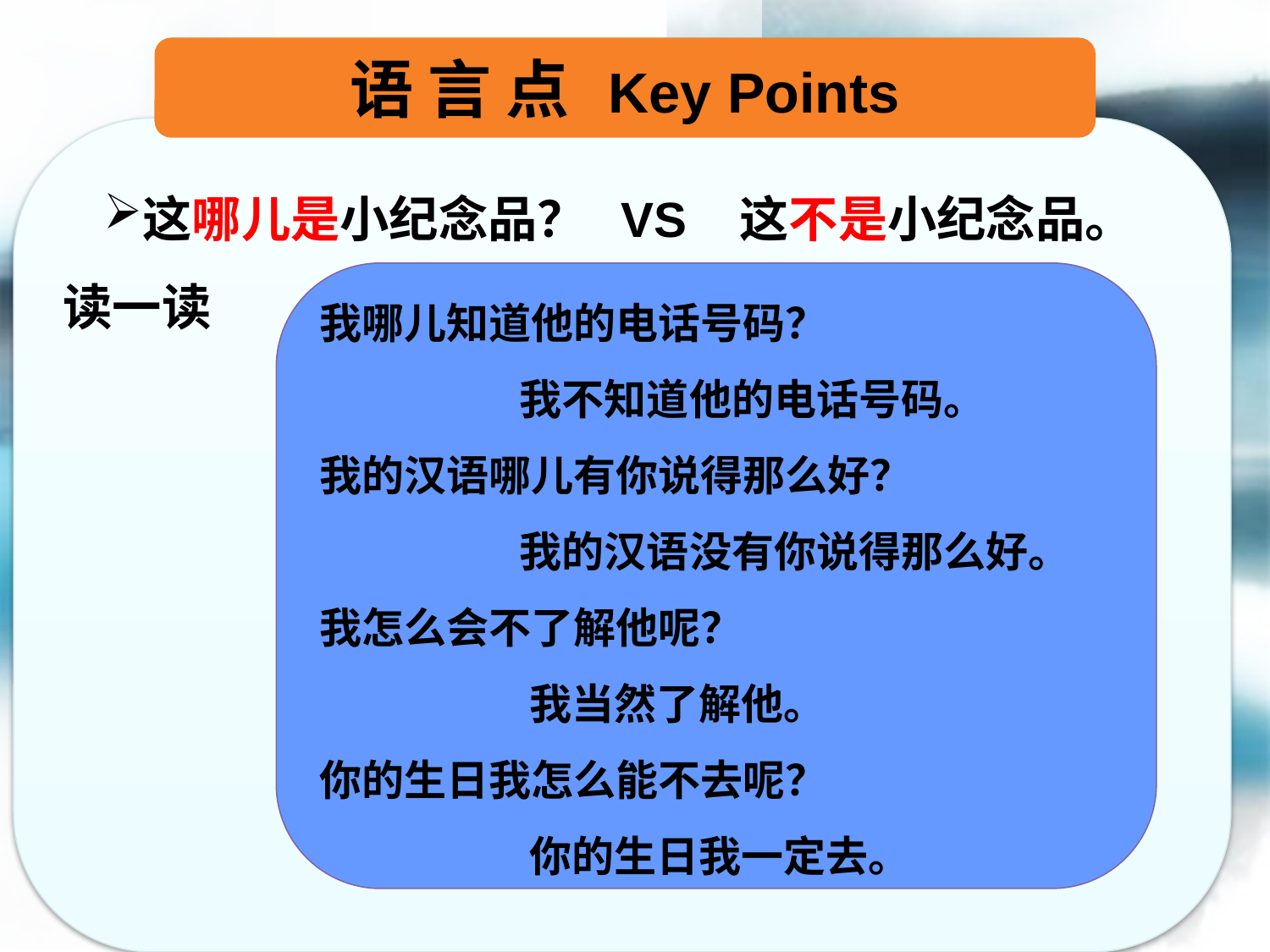

语 言 点  Key Points

这哪儿是小纪念品？  VS   这不是小纪念品。
我哪儿知道他的电话号码？
                    我不知道他的电话号码。
我的汉语哪儿有你说得那么好？
                    我的汉语没有你说得那么好。
我怎么会不了解他呢？
                     我当然了解他。
你的生日我怎么能不去呢？
                     你的生日我一定去。
读一读